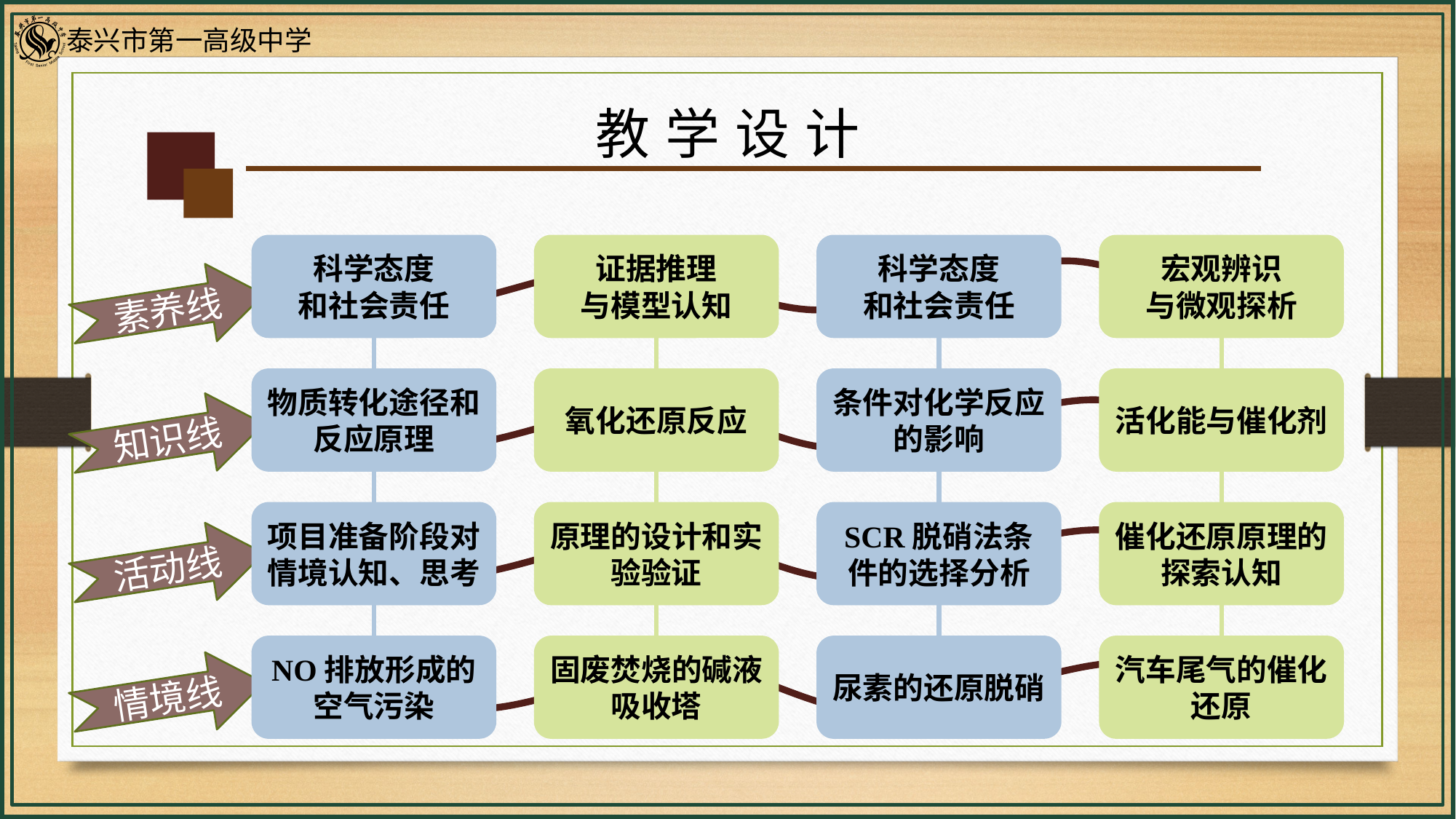

教学设计
科学态度
和社会责任
物质转化途径和反应原理
项目准备阶段对情境认知、思考
NO排放形成的空气污染
证据推理
与模型认知
氧化还原反应
原理的设计和实验验证
固废焚烧的碱液吸收塔
科学态度
和社会责任
条件对化学反应的影响
SCR脱硝法条件的选择分析
尿素的还原脱硝
宏观辨识
与微观探析
活化能与催化剂
催化还原原理的探索认知
汽车尾气的催化还原

素养线
知识线

活动线

情境线